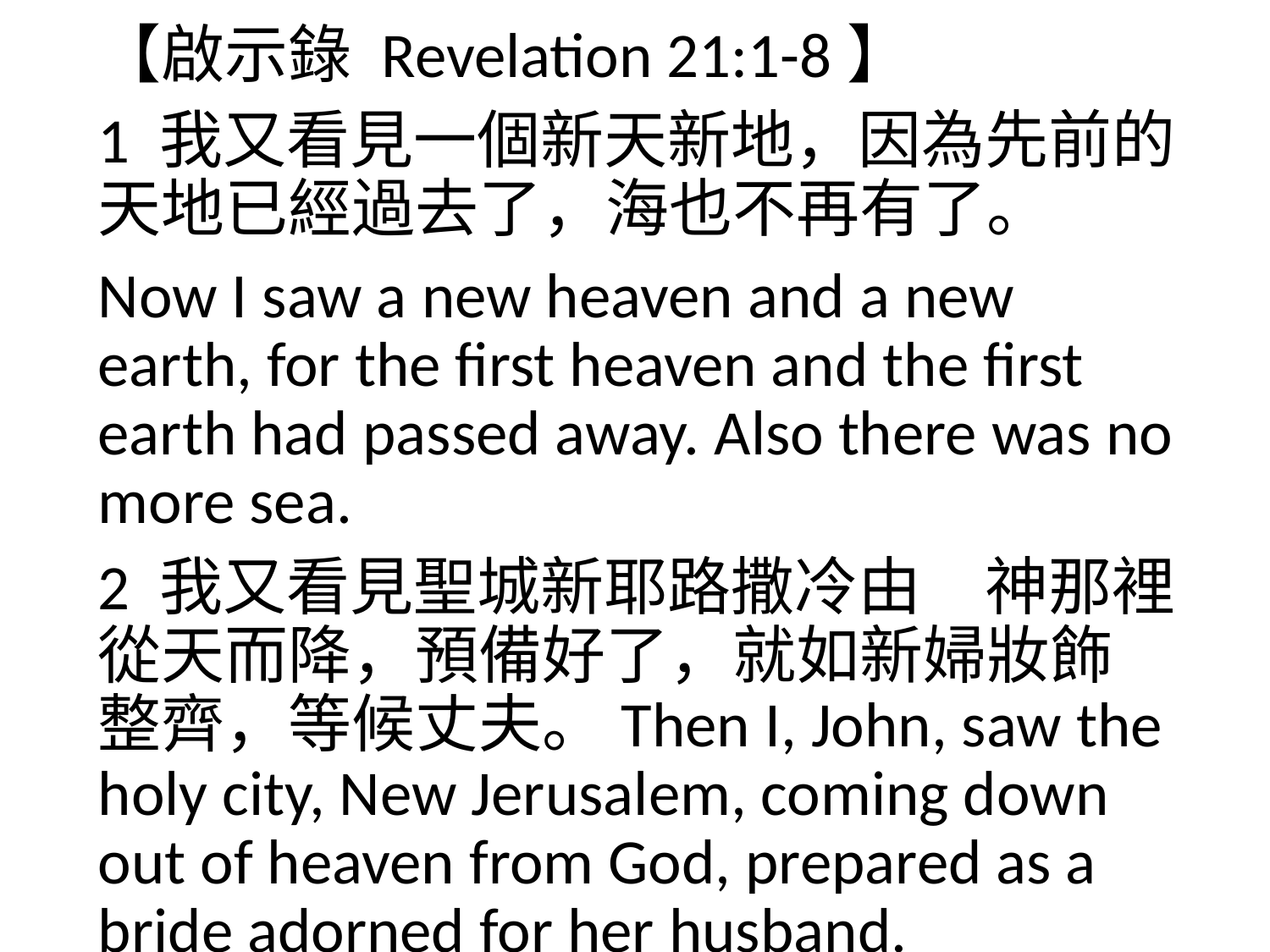

【啟示錄 Revelation 21:1-8】
1 我又看見一個新天新地，因為先前的天地已經過去了，海也不再有了。
Now I saw a new heaven and a new earth, for the first heaven and the first earth had passed away. Also there was no more sea.
2 我又看見聖城新耶路撒冷由　神那裡從天而降，預備好了，就如新婦妝飾整齊，等候丈夫。Then I, John, saw the holy city, New Jerusalem, coming down out of heaven from God, prepared as a bride adorned for her husband.